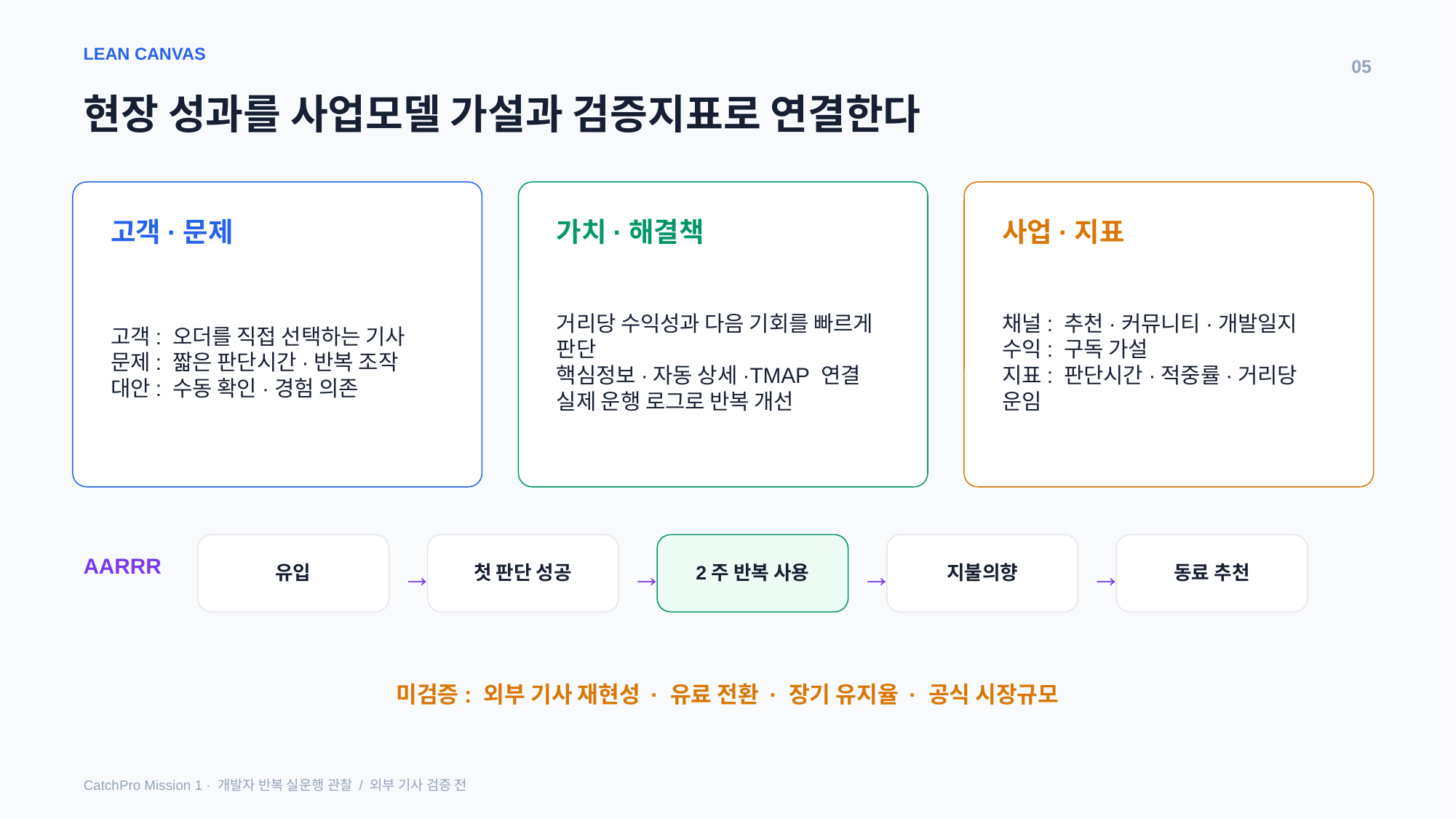

LEAN CANVAS
05
현장 성과를 사업모델 가설과 검증지표로 연결한다

고객·문제
가치·해결책
사업·지표
고객: 오더를 직접 선택하는 기사
문제: 짧은 판단시간·반복 조작
대안: 수동 확인·경험 의존
거리당 수익성과 다음 기회를 빠르게 판단
핵심정보·자동 상세·TMAP 연결
실제 운행 로그로 반복 개선
채널: 추천·커뮤니티·개발일지
수익: 구독 가설
지표: 판단시간·적중률·거리당 운임

AARRR
→
→
→
→
유입
첫 판단 성공
2주 반복 사용
지불의향
동료 추천
미검증: 외부 기사 재현성 · 유료 전환 · 장기 유지율 · 공식 시장규모
CatchPro Mission 1 · 개발자 반복 실운행 관찰 / 외부 기사 검증 전